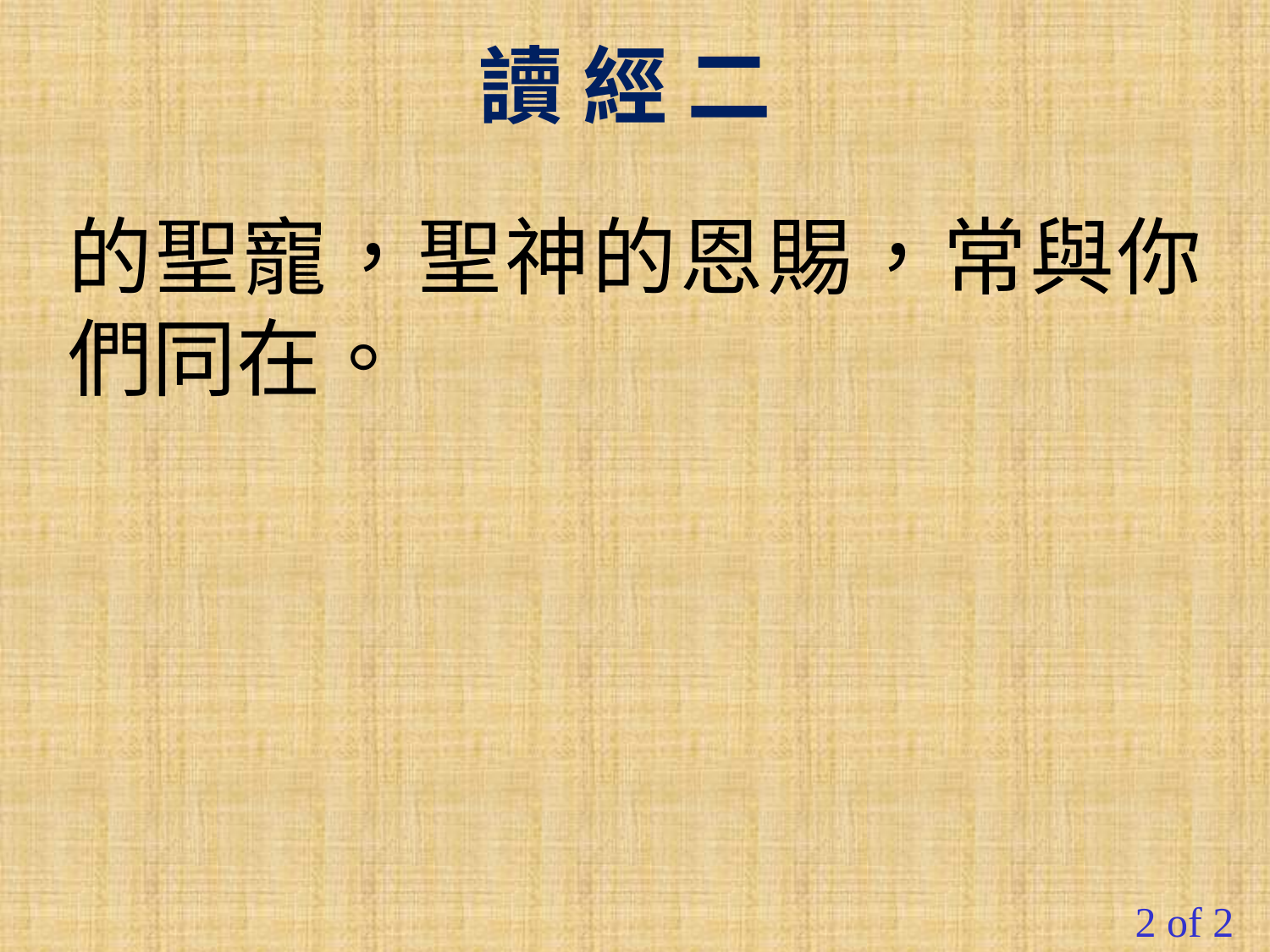

讀 經 二

的聖寵，聖神的恩賜，常與你們同在。
2 of 2